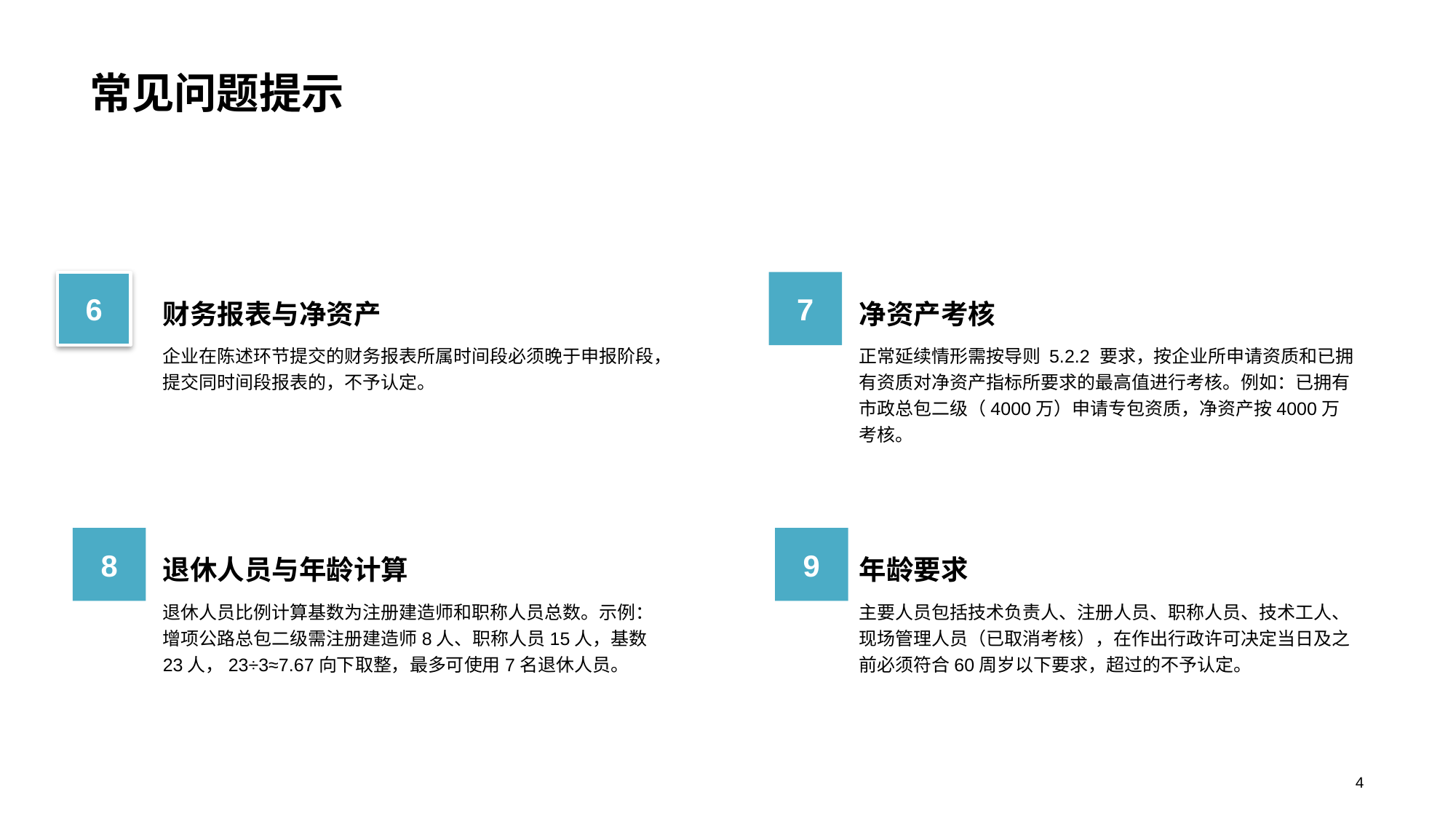

常见问题提示

财务报表与净资产
6
企业在陈述环节提交的财务报表所属时间段必须晚于申报阶段，提交同时间段报表的，不予认定。
净资产考核
7
正常延续情形需按导则 5.2.2 要求，按企业所申请资质和已拥有资质对净资产指标所要求的最高值进行考核。例如：已拥有市政总包二级（4000万）申请专包资质，净资产按4000万考核。
退休人员与年龄计算
8
退休人员比例计算基数为注册建造师和职称人员总数。示例：增项公路总包二级需注册建造师8人、职称人员15人，基数23人，23÷3≈7.67向下取整，最多可使用7名退休人员。
年龄要求
9
主要人员包括技术负责人、注册人员、职称人员、技术工人、现场管理人员（已取消考核），在作出行政许可决定当日及之前必须符合60周岁以下要求，超过的不予认定。
4